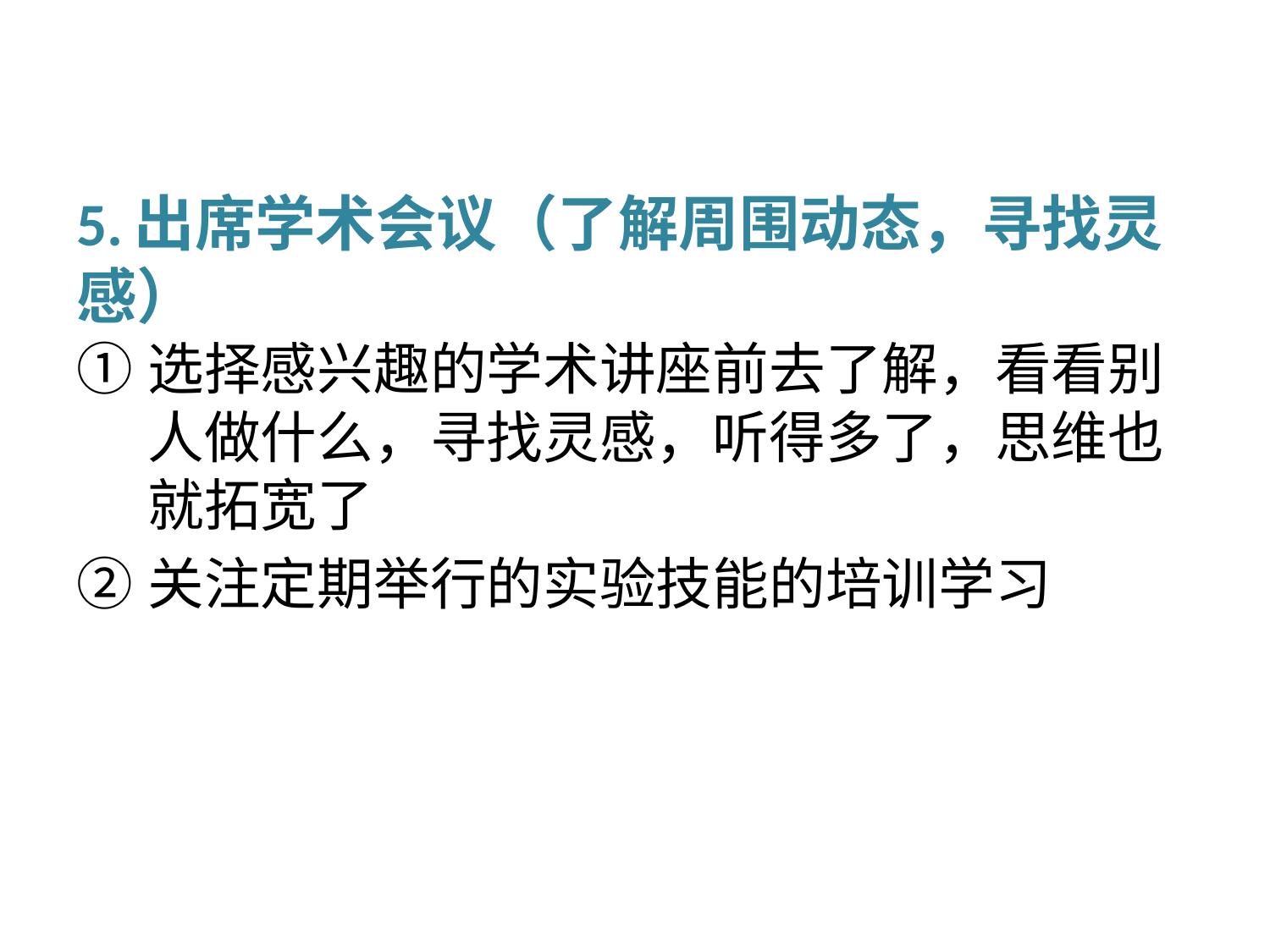

# 5.出席学术会议（了解周围动态，寻找灵感）
选择感兴趣的学术讲座前去了解，看看别人做什么，寻找灵感，听得多了，思维也就拓宽了
关注定期举行的实验技能的培训学习